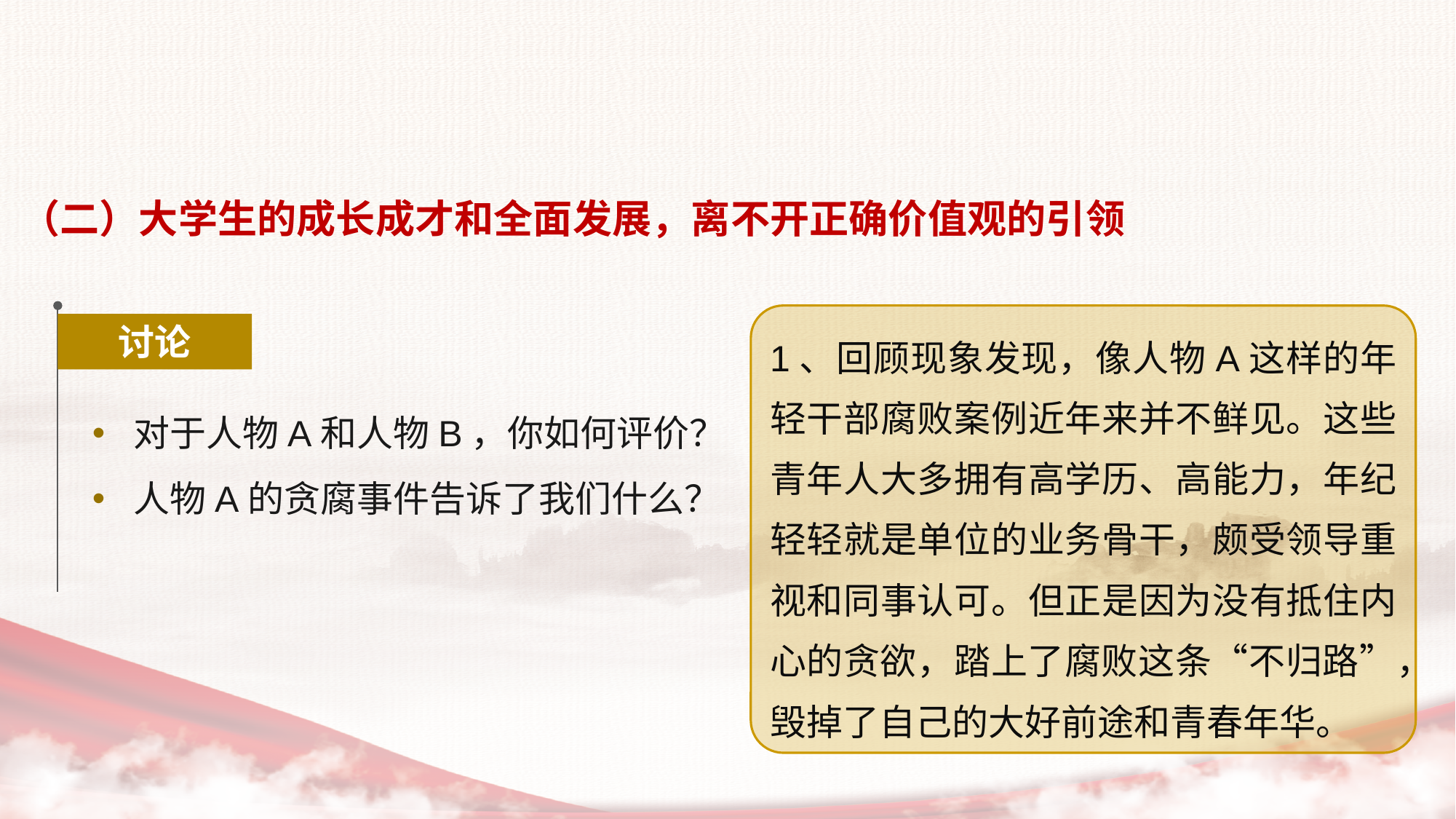

（二）大学生的成长成才和全面发展，离不开正确价值观的引领

1、回顾现象发现，像人物A这样的年轻干部腐败案例近年来并不鲜见。这些青年人大多拥有高学历、高能力，年纪轻轻就是单位的业务骨干，颇受领导重视和同事认可。但正是因为没有抵住内心的贪欲，踏上了腐败这条“不归路”，毁掉了自己的大好前途和青春年华。
讨论
对于人物A和人物B，你如何评价？
人物A的贪腐事件告诉了我们什么？